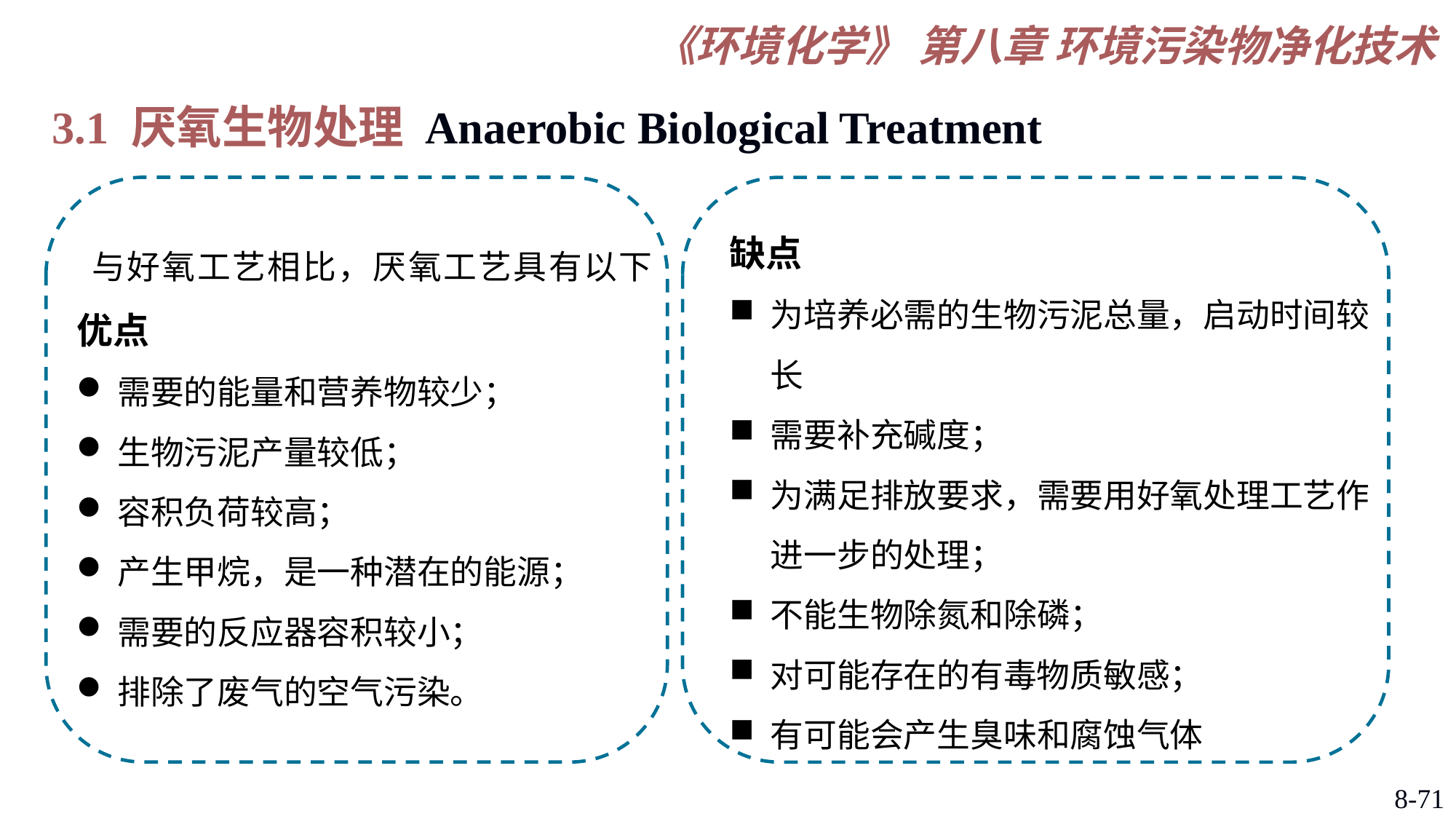

3.1 厌氧生物处理 Anaerobic Biological Treatment

缺点
为培养必需的生物污泥总量，启动时间较长
需要补充碱度；
为满足排放要求，需要用好氧处理工艺作进一步的处理；
不能生物除氮和除磷；
对可能存在的有毒物质敏感；
有可能会产生臭味和腐蚀气体

与好氧工艺相比，厌氧工艺具有以下优点
需要的能量和营养物较少；
生物污泥产量较低；
容积负荷较高；
产生甲烷，是一种潜在的能源；
需要的反应器容积较小；
排除了废气的空气污染。

8-71